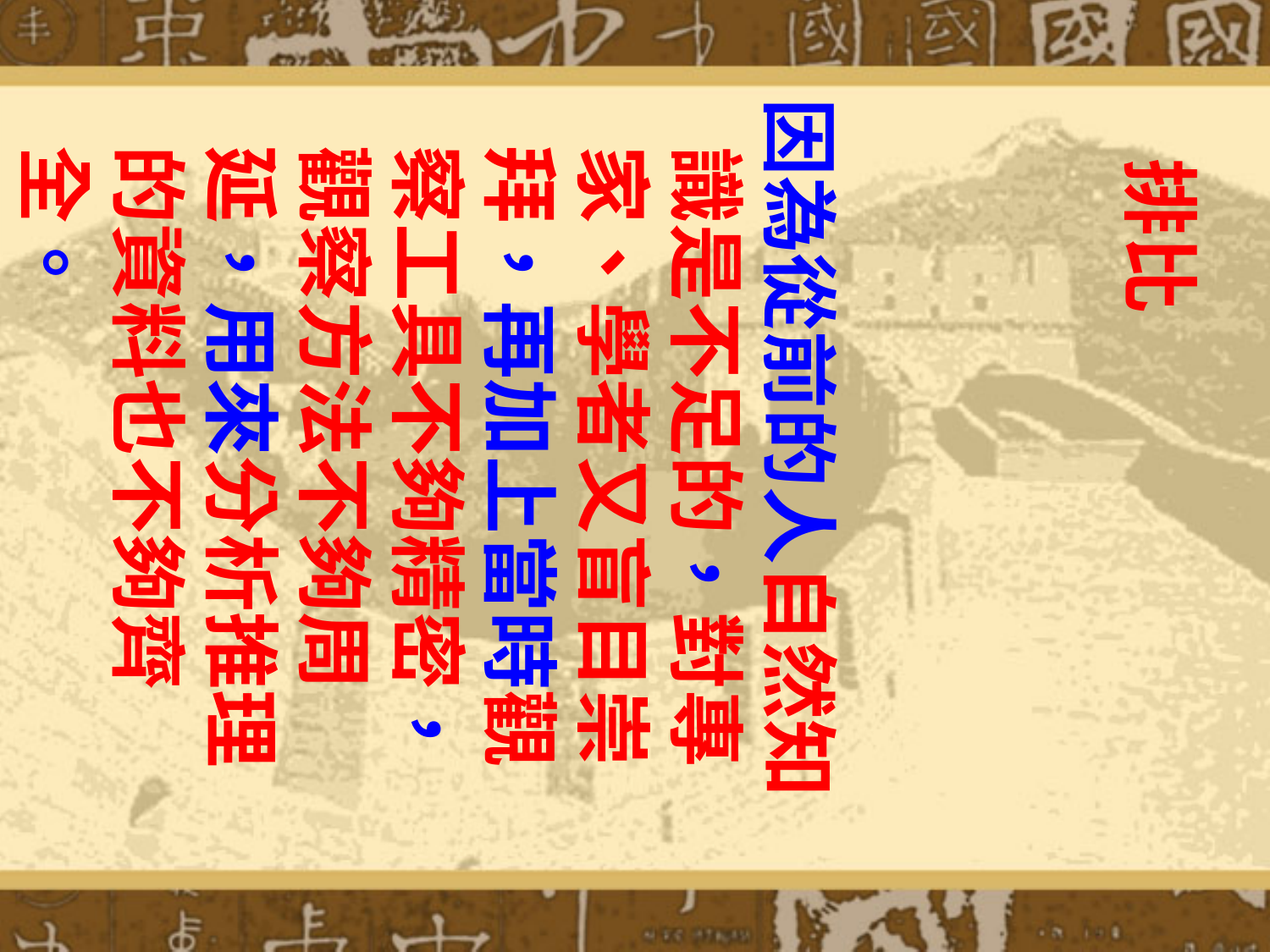

因為從前的人自然知識是不足的，對專家、學者又盲目崇拜，再加上當時觀察工具不夠精密，觀察方法不夠周延，用來分析推理的資料也不夠齊全。
排比